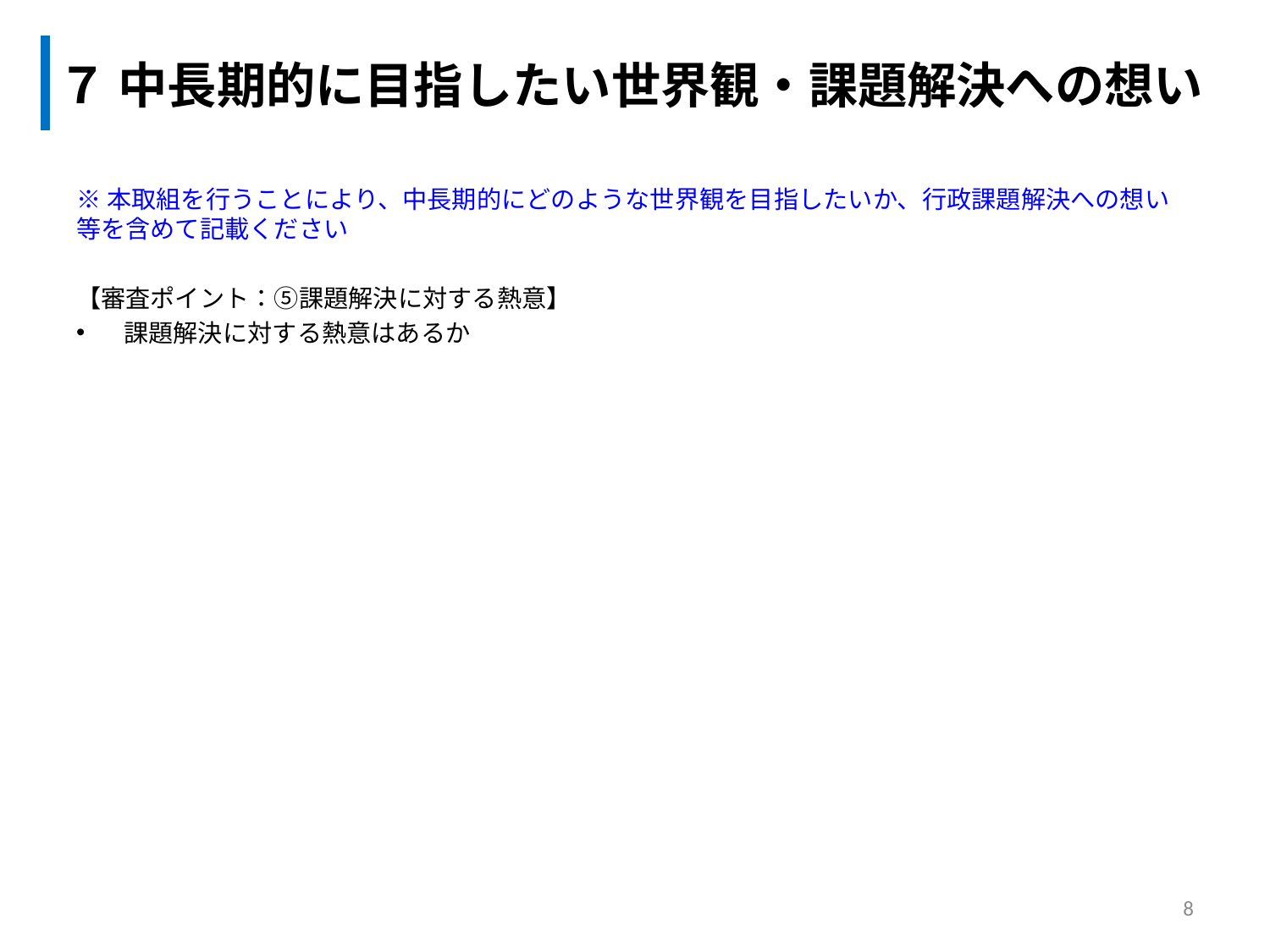

| ７ 中長期的に目指したい世界観・課題解決への想い |
| --- |
※本取組を行うことにより、中長期的にどのような世界観を目指したいか、行政課題解決への想い等を含めて記載ください

【審査ポイント：⑤課題解決に対する熱意】
課題解決に対する熱意はあるか

8